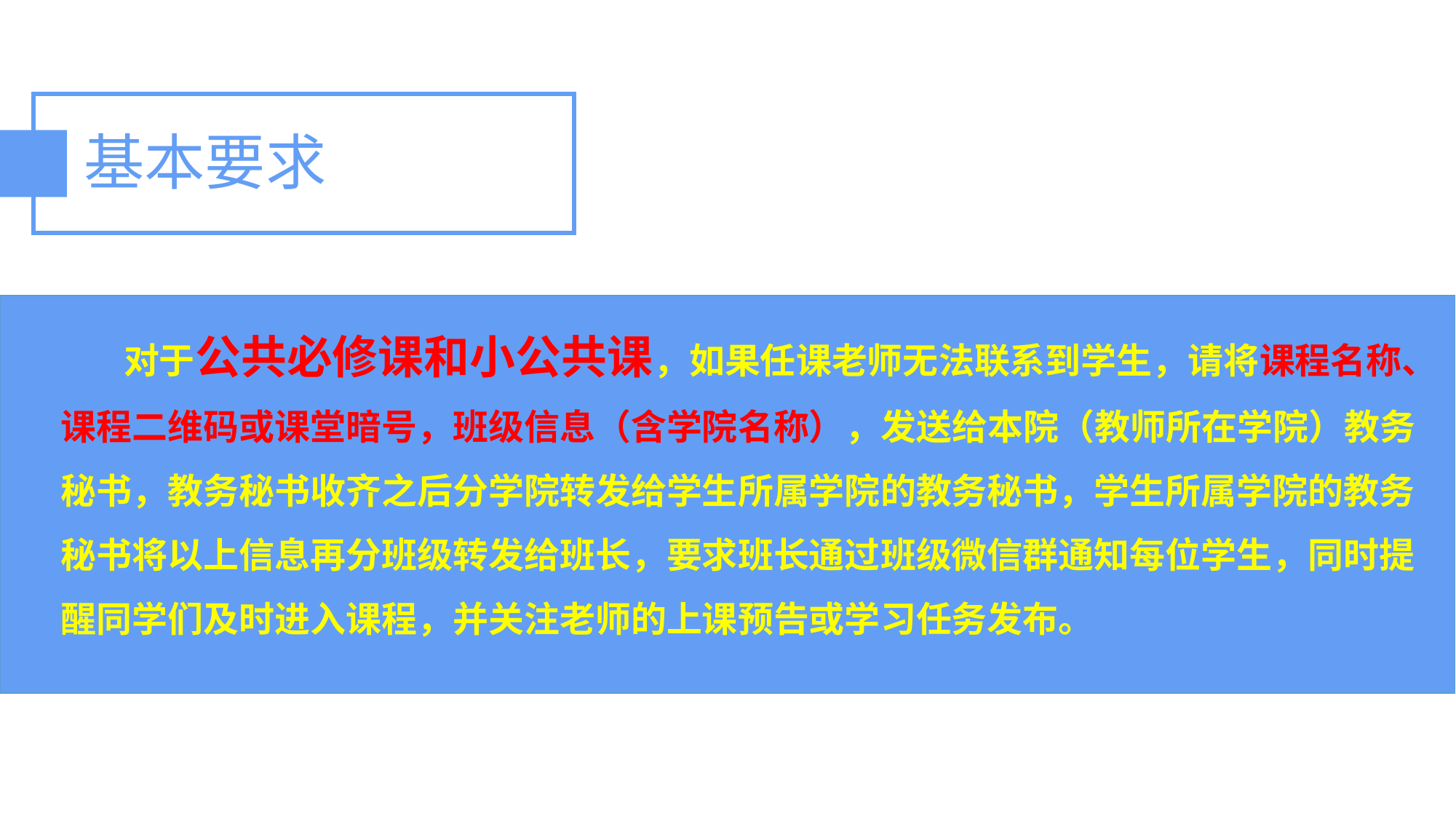

基本要求

       对于公共必修课和小公共课，如果任课老师无法联系到学生，请将课程名称、课程二维码或课堂暗号，班级信息（含学院名称），发送给本院（教师所在学院）教务秘书，教务秘书收齐之后分学院转发给学生所属学院的教务秘书，学生所属学院的教务秘书将以上信息再分班级转发给班长，要求班长通过班级微信群通知每位学生，同时提醒同学们及时进入课程，并关注老师的上课预告或学习任务发布。